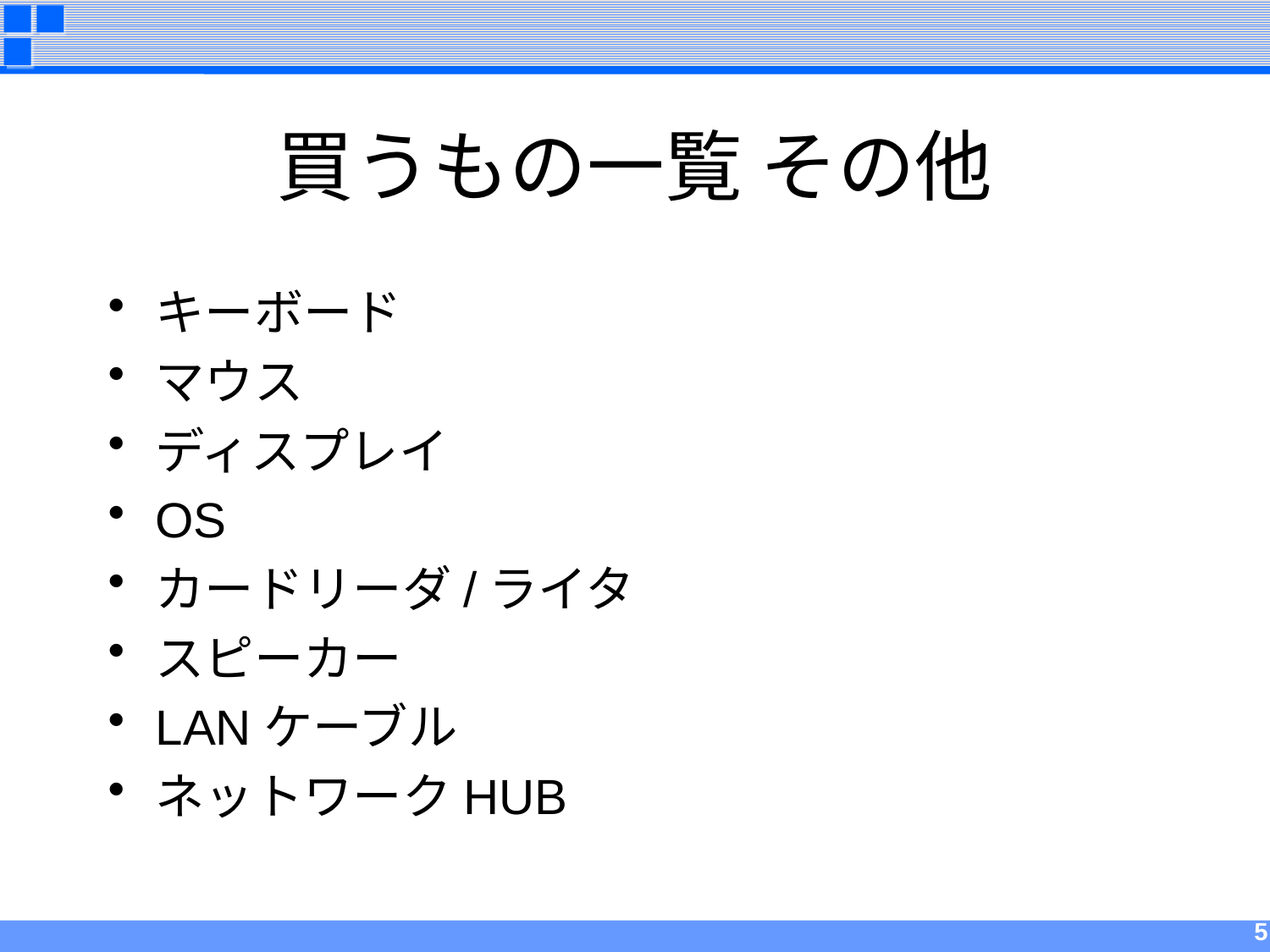

# 買うもの一覧 その他
キーボード
マウス
ディスプレイ
OS
カードリーダ/ライタ
スピーカー
LANケーブル
ネットワークHUB
5